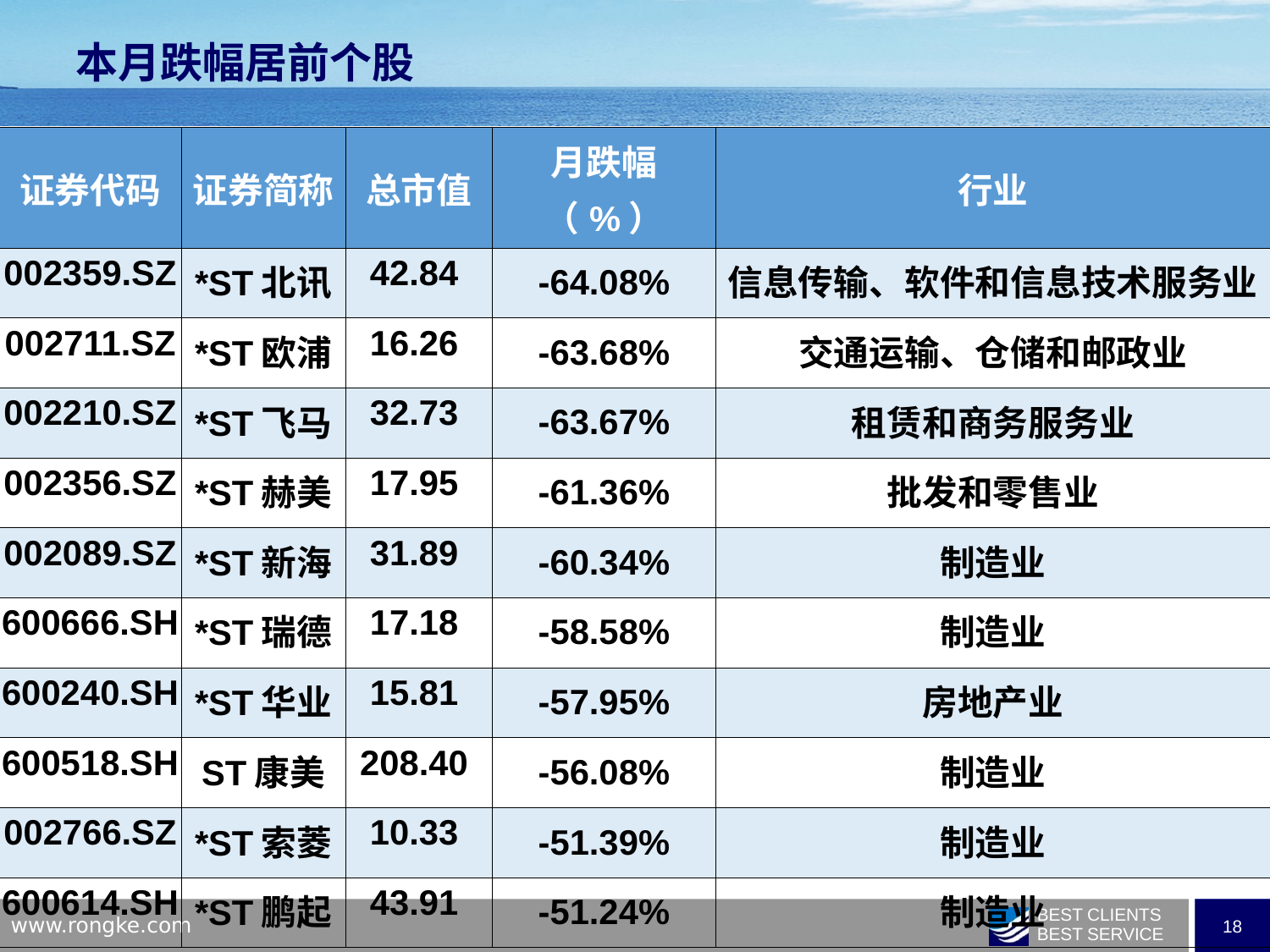

本月跌幅居前个股
| 证券代码 | 证券简称 | 总市值 | 月跌幅（%） | 行业 |
| --- | --- | --- | --- | --- |
| 002359.SZ | \*ST北讯 | 42.84 | -64.08% | 信息传输、软件和信息技术服务业 |
| 002711.SZ | \*ST欧浦 | 16.26 | -63.68% | 交通运输、仓储和邮政业 |
| 002210.SZ | \*ST飞马 | 32.73 | -63.67% | 租赁和商务服务业 |
| 002356.SZ | \*ST赫美 | 17.95 | -61.36% | 批发和零售业 |
| 002089.SZ | \*ST新海 | 31.89 | -60.34% | 制造业 |
| 600666.SH | \*ST瑞德 | 17.18 | -58.58% | 制造业 |
| 600240.SH | \*ST华业 | 15.81 | -57.95% | 房地产业 |
| 600518.SH | ST康美 | 208.40 | -56.08% | 制造业 |
| 002766.SZ | \*ST索菱 | 10.33 | -51.39% | 制造业 |
| 600614.SH | \*ST鹏起 | 43.91 | -51.24% | 制造业 |